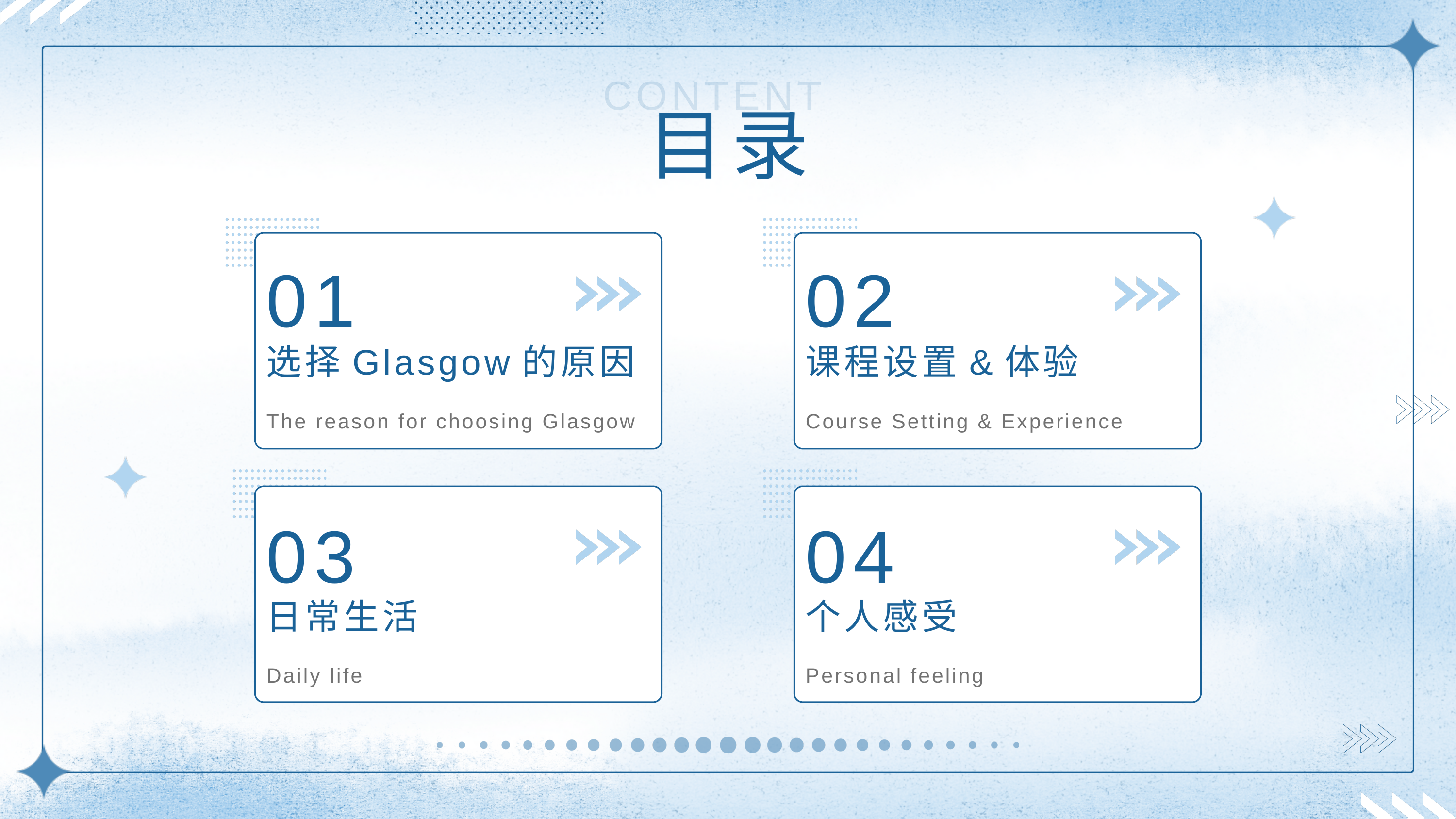

CONTENTS
目录

01
02

选择Glasgow的原因
课程设置&体验

The reason for choosing Glasgow
Course Setting & Experience

03
04

日常生活
个人感受
Daily life
Personal feeling